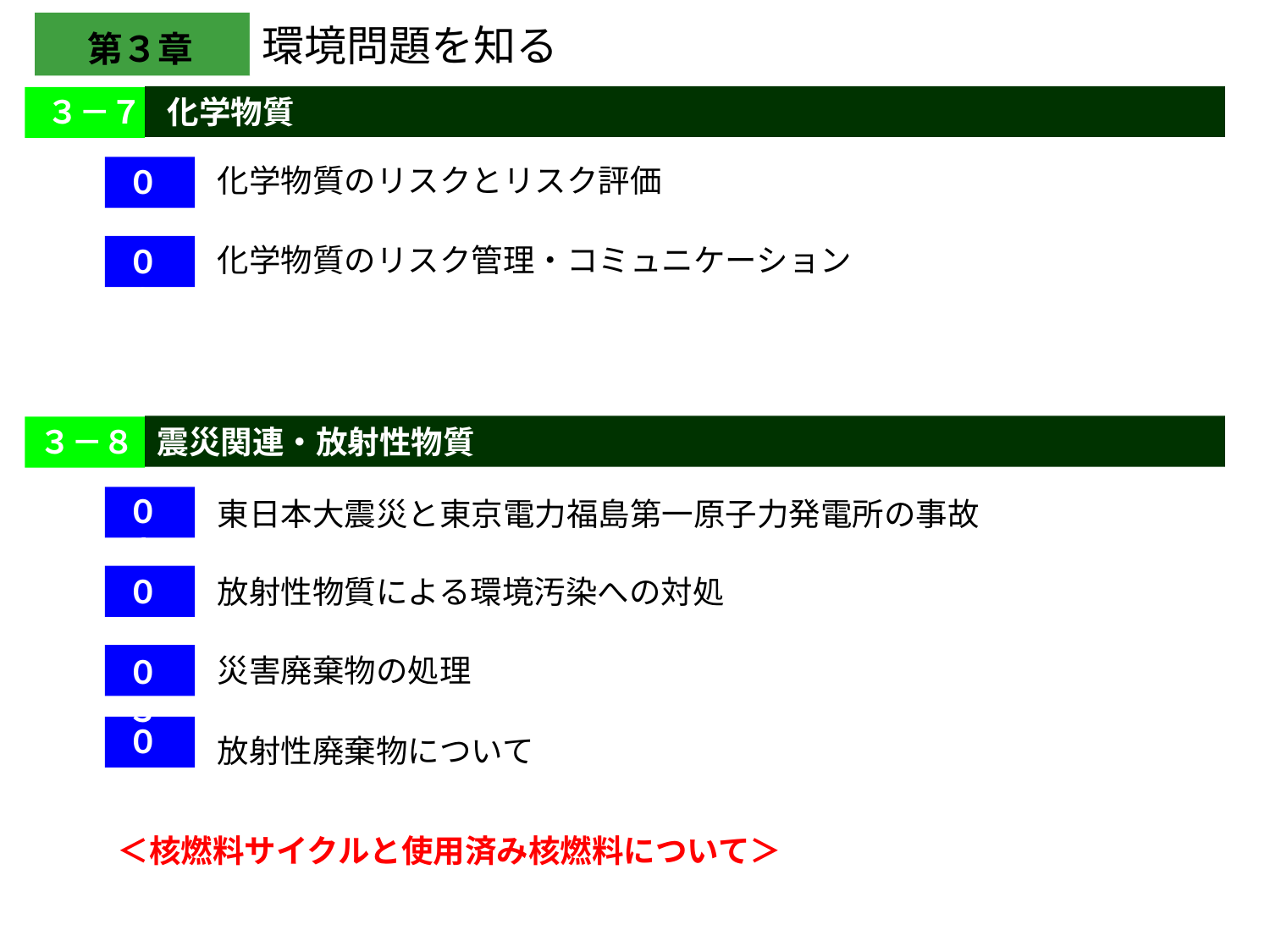

環境問題を知る
第３章
３－７

化学物質

化学物質のリスクとリスク評価
０１

化学物質のリスク管理・コミュニケーション

０２
３－８

震災関連・放射性物質

０１

東日本大震災と東京電力福島第一原子力発電所の事故

０２
放射性物質による環境汚染への対処
災害廃棄物の処理

０３
０４

放射性廃棄物について
＜核燃料サイクルと使用済み核燃料について＞